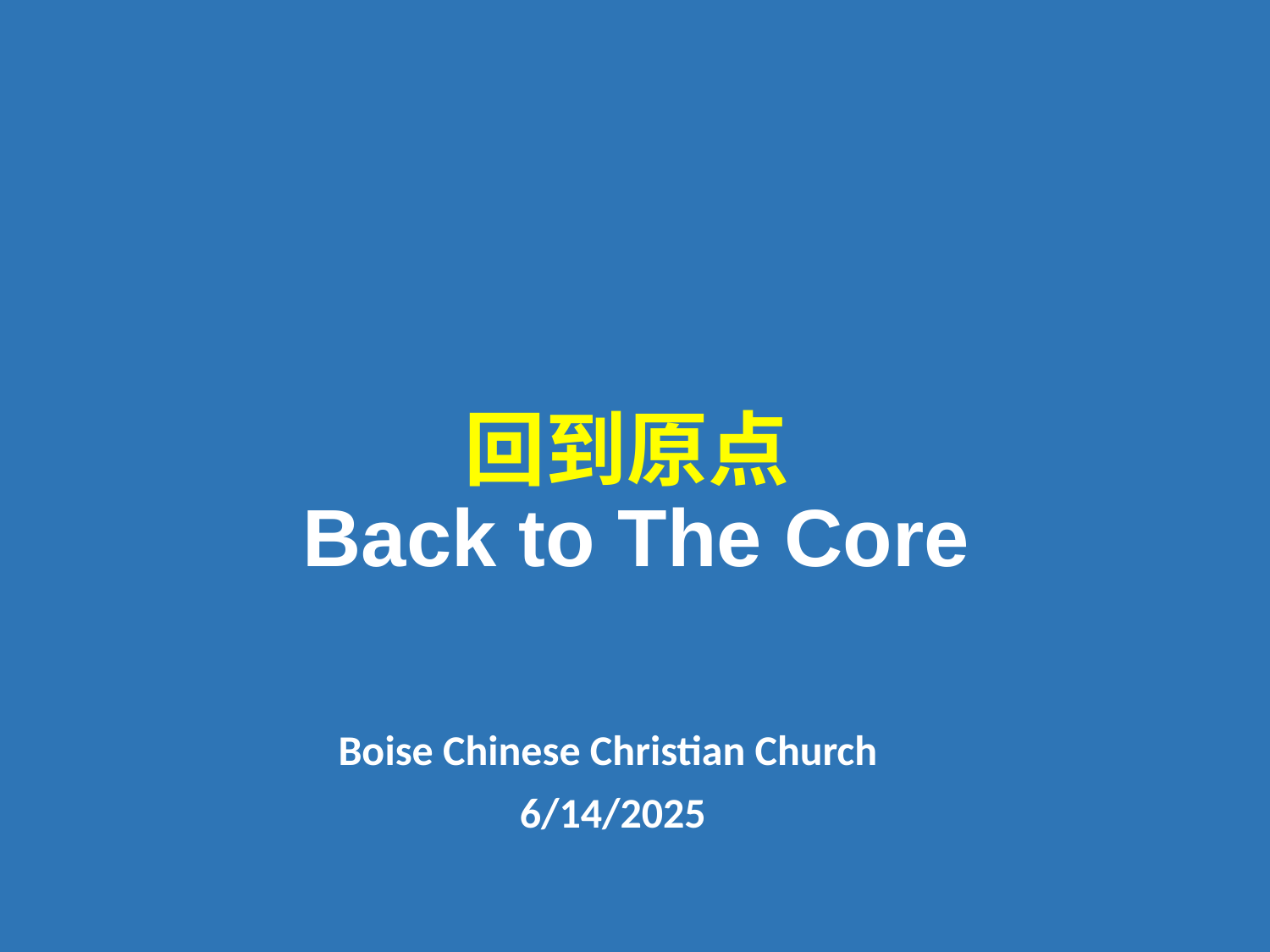

# 回到原点 Back to The Core
Boise Chinese Christian Church
6/14/2025